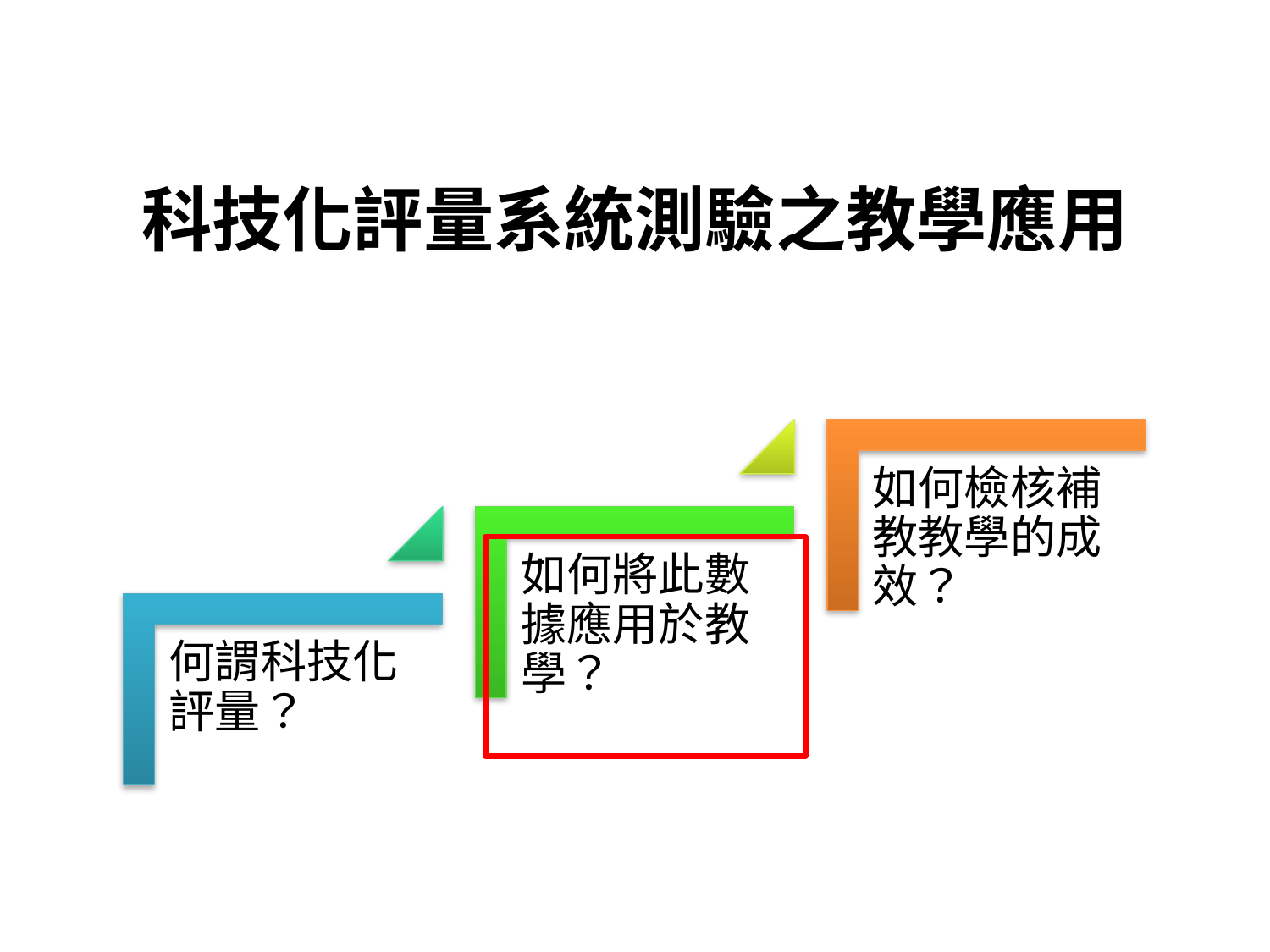

# 科技化評量系統測驗之教學應用
何謂科技化評量？
如何將此數據應用於教學？
如何檢核補教教學的成效？